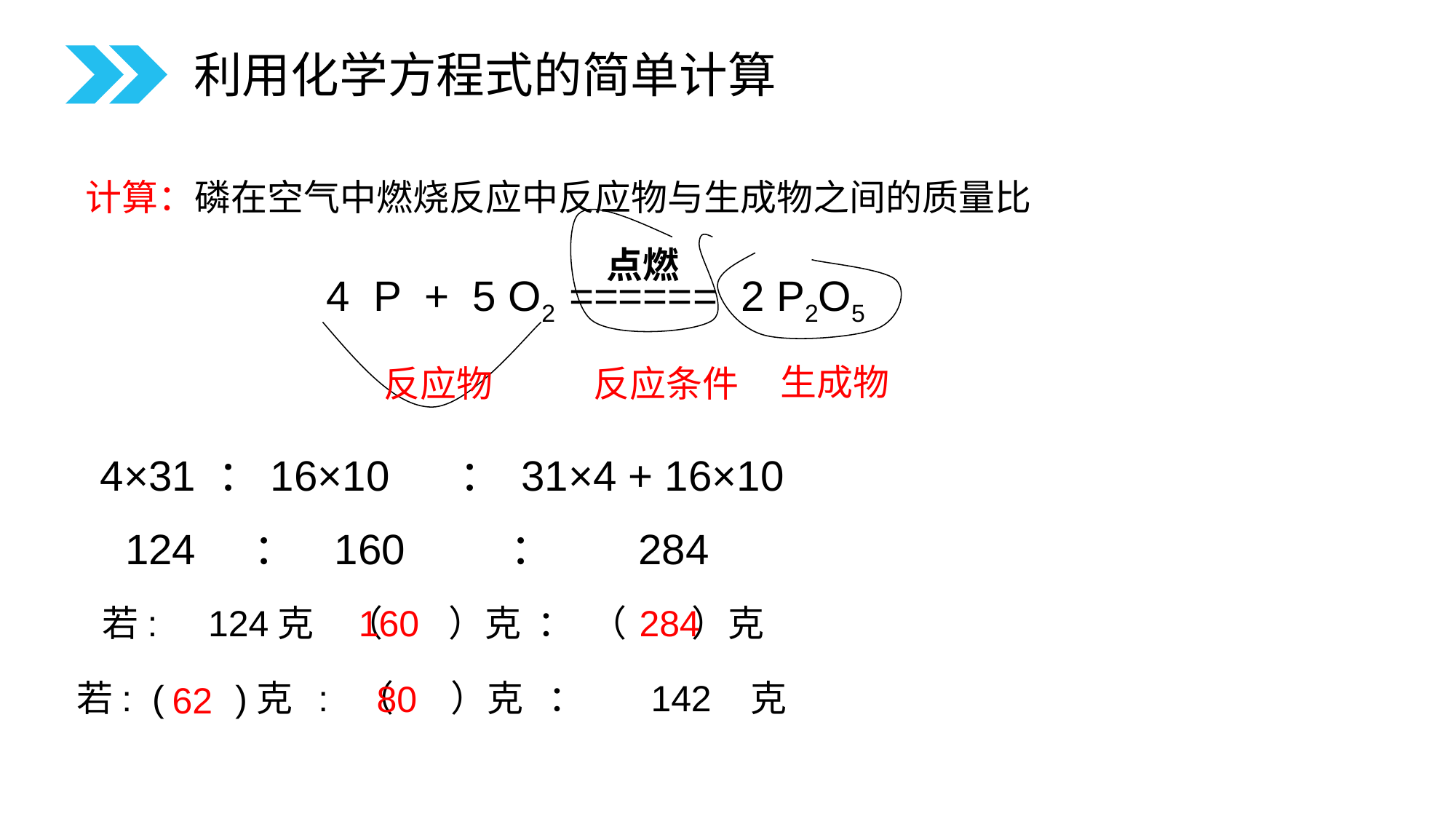

利用化学方程式的简单计算
计算：磷在空气中燃烧反应中反应物与生成物之间的质量比

点燃

4  P  +  5 O2  ======  2 P2O5

生成物
反应物
反应条件
  4×31 ：16×10     ： 31×4 + 16×10
   124    ：   160        ：        284
284
160
若:     124克    （        ）克  ：  （        ）克
若:  (       )克  :  （       ）克   ：       142   克
80
62